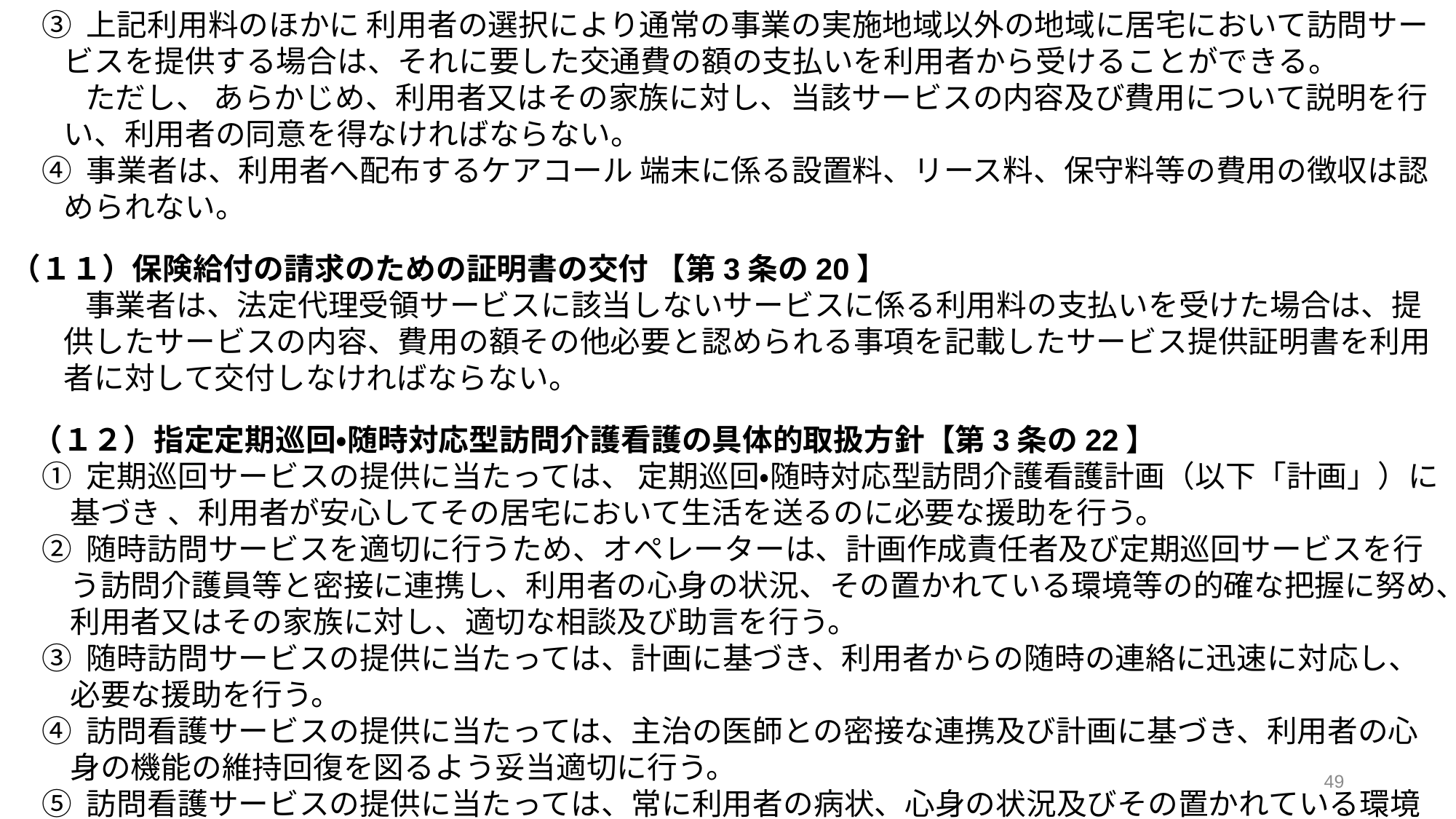

③ 上記利用料のほかに 利用者の選択により通常の事業の実施地域以外の地域に居宅において訪問サービスを提供する場合は、それに要した交通費の額の支払いを利用者から受けることができる。
ただし、 あらかじめ、利用者又はその家族に対し、当該サービスの内容及び費用について説明を行い、利用者の同意を得なければならない。
④ 事業者は、利用者へ配布するケアコール 端末に係る設置料、リース料、保守料等の費用の徴収は認められない。

（１１）保険給付の請求のための証明書の交付 【第3条の20】
事業者は、法定代理受領サービスに該当しないサービスに係る利用料の支払いを受けた場合は、提供したサービスの内容、費用の額その他必要と認められる事項を記載したサービス提供証明書を利用者に対して交付しなければならない。

（１２）指定定期巡回・随時対応型訪問介護看護の具体的取扱方針【第3条の22】
① 定期巡回サービスの提供に当たっては、 定期巡回・随時対応型訪問介護看護計画（以下「計画」）に基づき 、利用者が安心してその居宅において生活を送るのに必要な援助を行う。
② 随時訪問サービスを適切に行うため、オペレーターは、計画作成責任者及び定期巡回サービスを行う訪問介護員等と密接に連携し、利用者の心身の状況、その置かれている環境等の的確な把握に努め、利用者又はその家族に対し、適切な相談及び助言を行う。
③ 随時訪問サービスの提供に当たっては、計画に基づき、利用者からの随時の連絡に迅速に対応し、必要な援助を行う。
④ 訪問看護サービスの提供に当たっては、主治の医師との密接な連携及び計画に基づき、利用者の心身の機能の維持回復を図るよう妥当適切に行う。
⑤ 訪問看護サービスの提供に当たっては、常に利用者の病状、心身の状況及びその置かれている環境
49